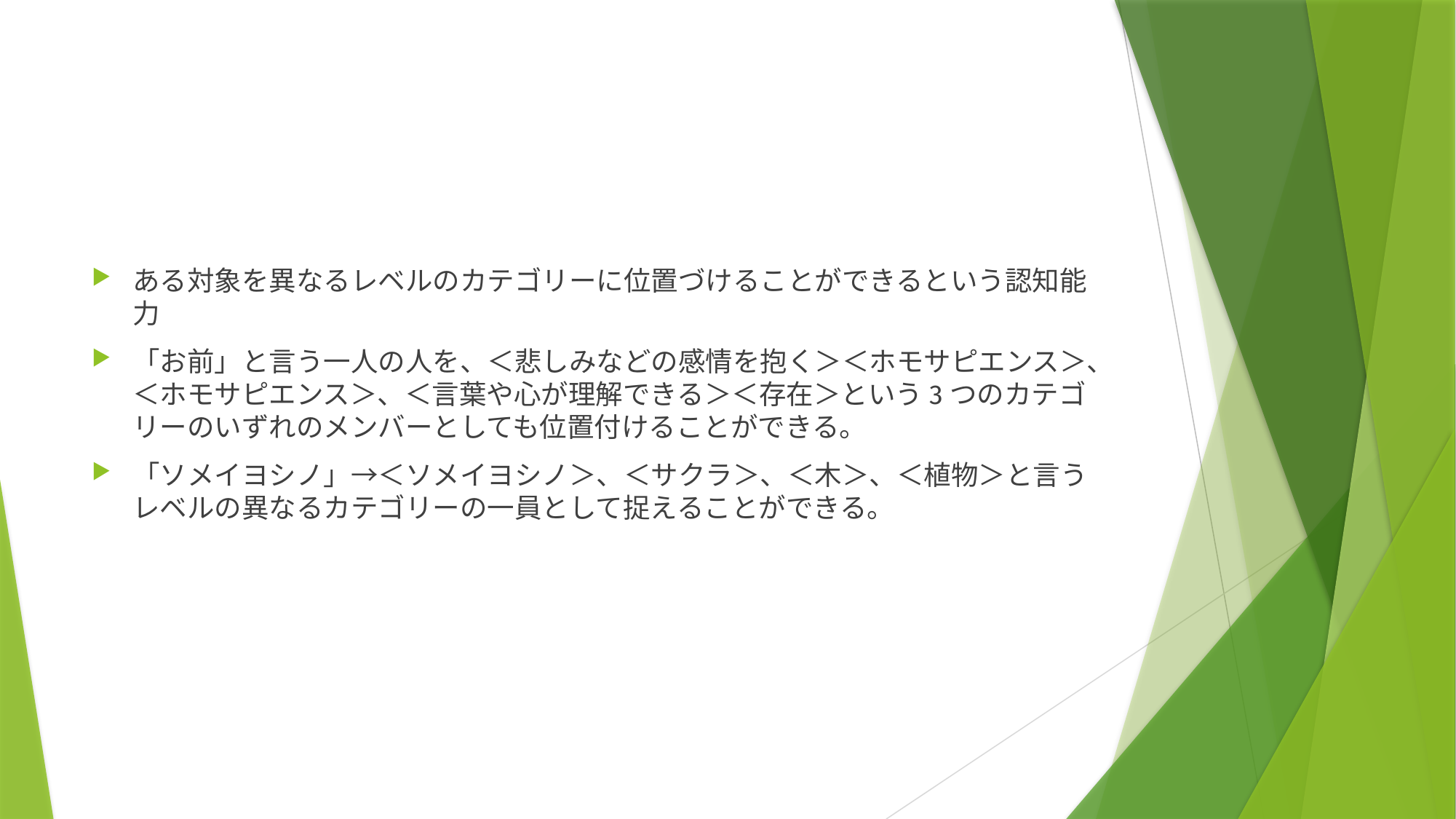

#
ある対象を異なるレベルのカテゴリーに位置づけることができるという認知能力
「お前」と言う一人の人を、＜悲しみなどの感情を抱く＞＜ホモサピエンス＞、＜ホモサピエンス＞、＜言葉や心が理解できる＞＜存在＞という3つのカテゴリーのいずれのメンバーとしても位置付けることができる。
「ソメイヨシノ」→＜ソメイヨシノ＞、＜サクラ＞、＜木＞、＜植物＞と言うレベルの異なるカテゴリーの一員として捉えることができる。